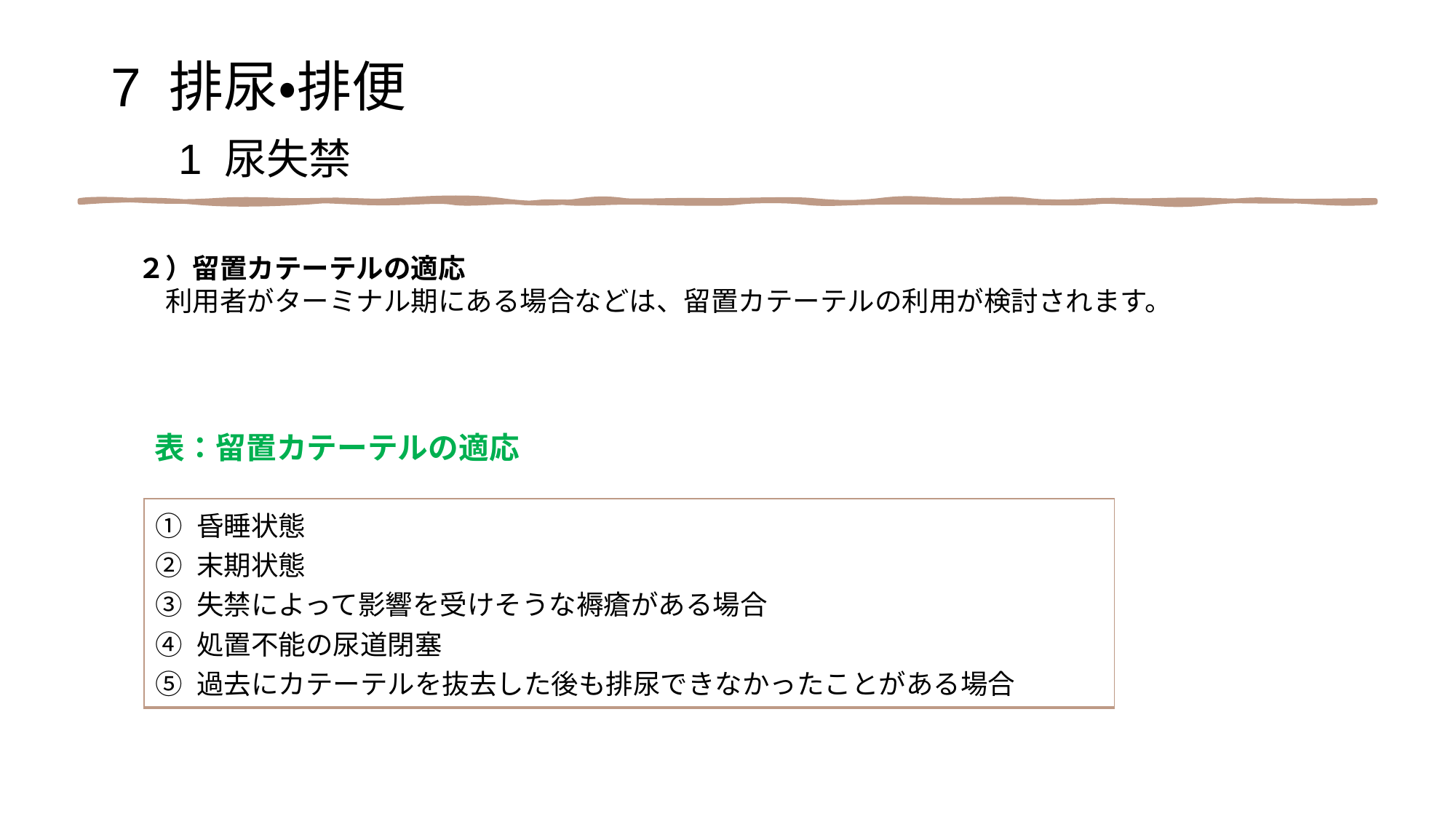

7 排尿・排便
　1 尿失禁

２）留置カテーテルの適応
　利用者がターミナル期にある場合などは、留置カテーテルの利用が検討されます。
表：留置カテーテルの適応
| ① 昏睡状態 ② 末期状態 ③ 失禁によって影響を受けそうな褥瘡がある場合 ④ 処置不能の尿道閉塞 ⑤ 過去にカテーテルを抜去した後も排尿できなかったことがある場合 |
| --- |